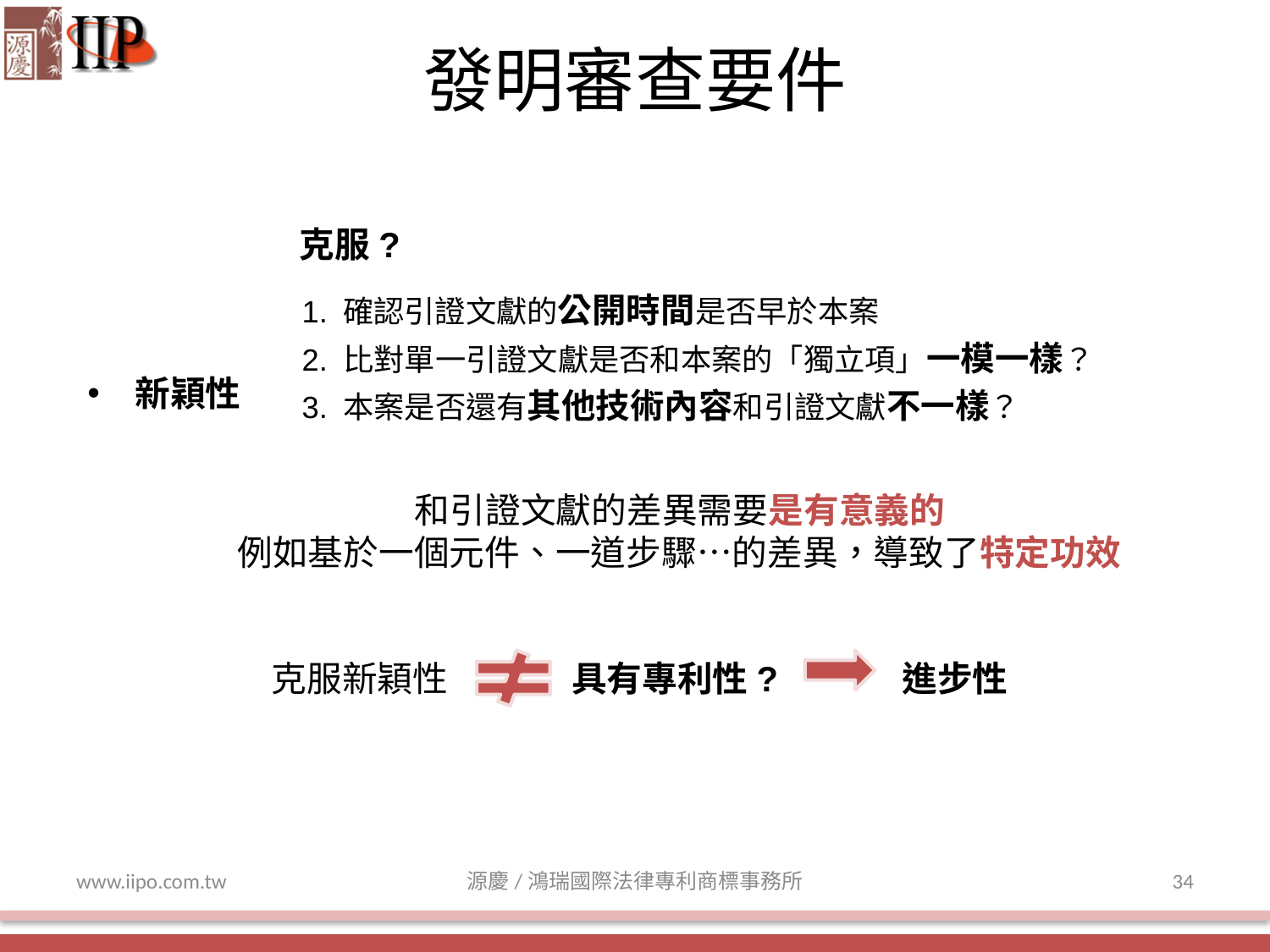

發明審查要件
產業利用性

新穎性

進步性

克服?
1. 確認引證文獻的公開時間是否早於本案
2. 比對單一引證文獻是否和本案的「獨立項」一模一樣？
3. 本案是否還有其他技術內容和引證文獻不一樣？
和引證文獻的差異需要是有意義的
例如基於一個元件、一道步驟…的差異，導致了特定功效
克服新穎性

具有專利性?

進步性
www.iipo.com.tw
源慶/鴻瑞國際法律專利商標事務所
34